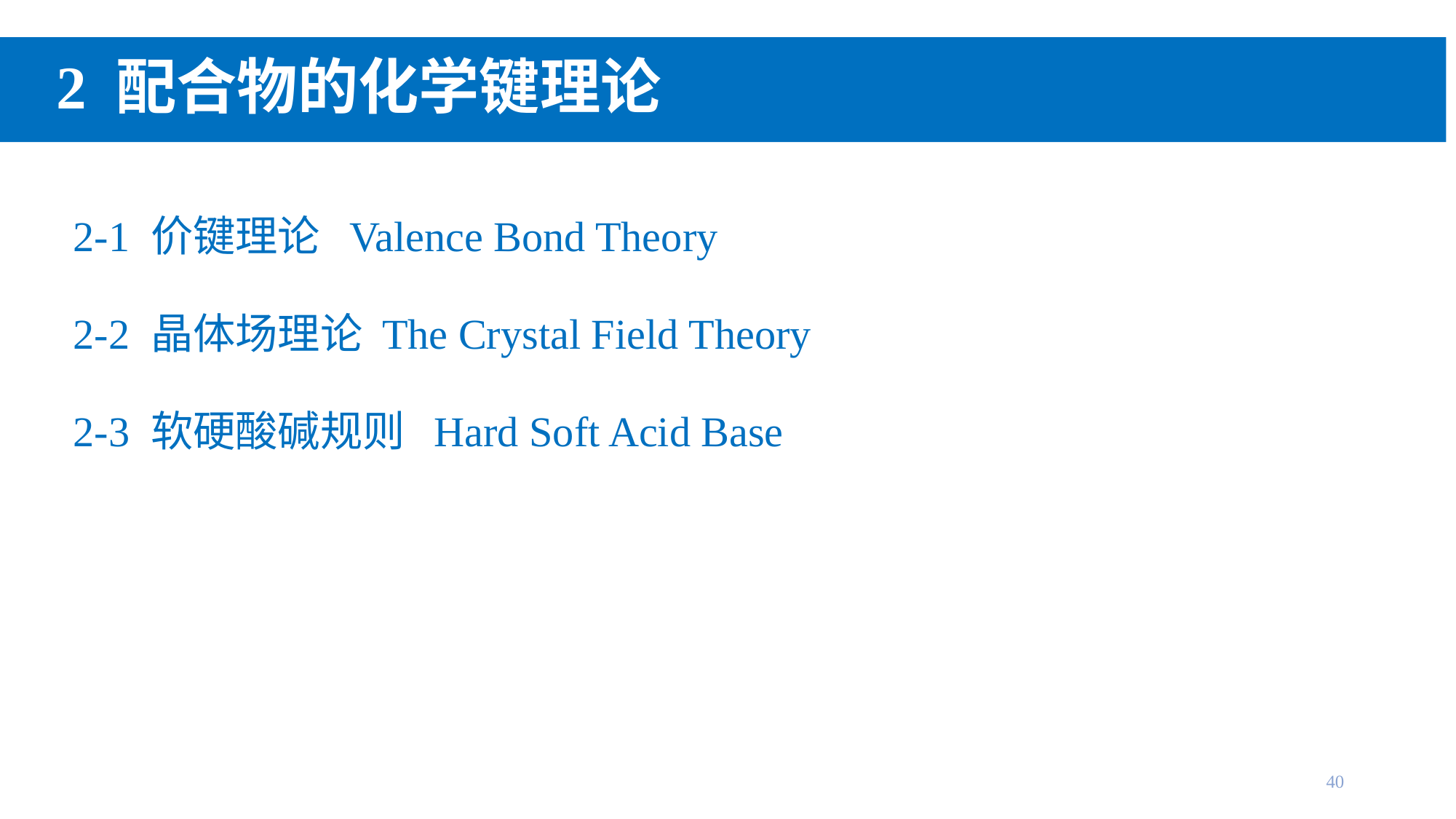

# 2 配合物的化学键理论理论

2-1 价键理论  Valence Bond Theory
2-2 晶体场理论 The Crystal Field Theory
2-3 软硬酸碱规则  Hard Soft Acid Base
40